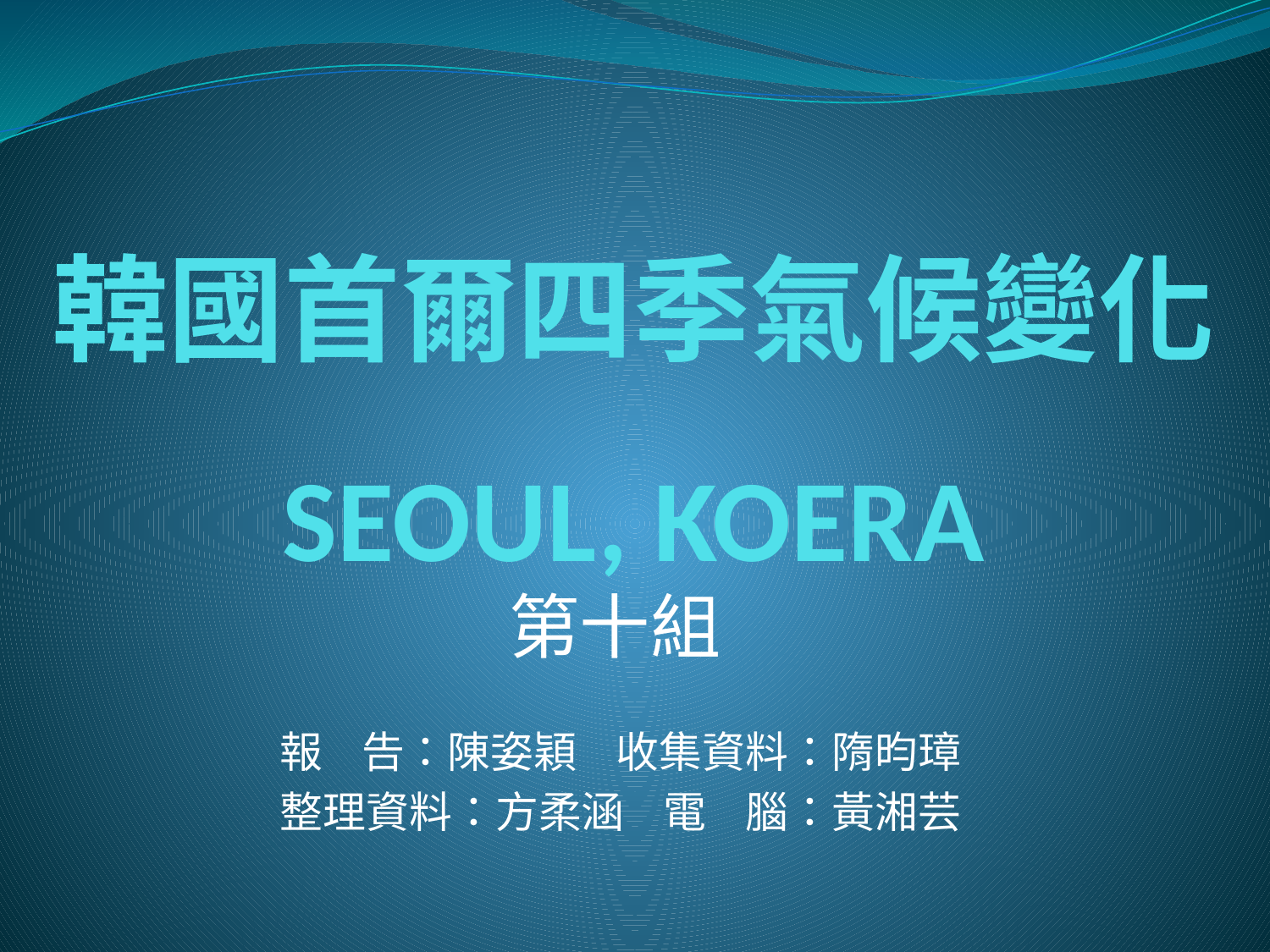

# 韓國首爾四季氣候變化 SEOUL, KOERA
第十組

報    告：陳姿穎    收集資料：隋昀璋
整理資料：方柔涵    電    腦：黃湘芸